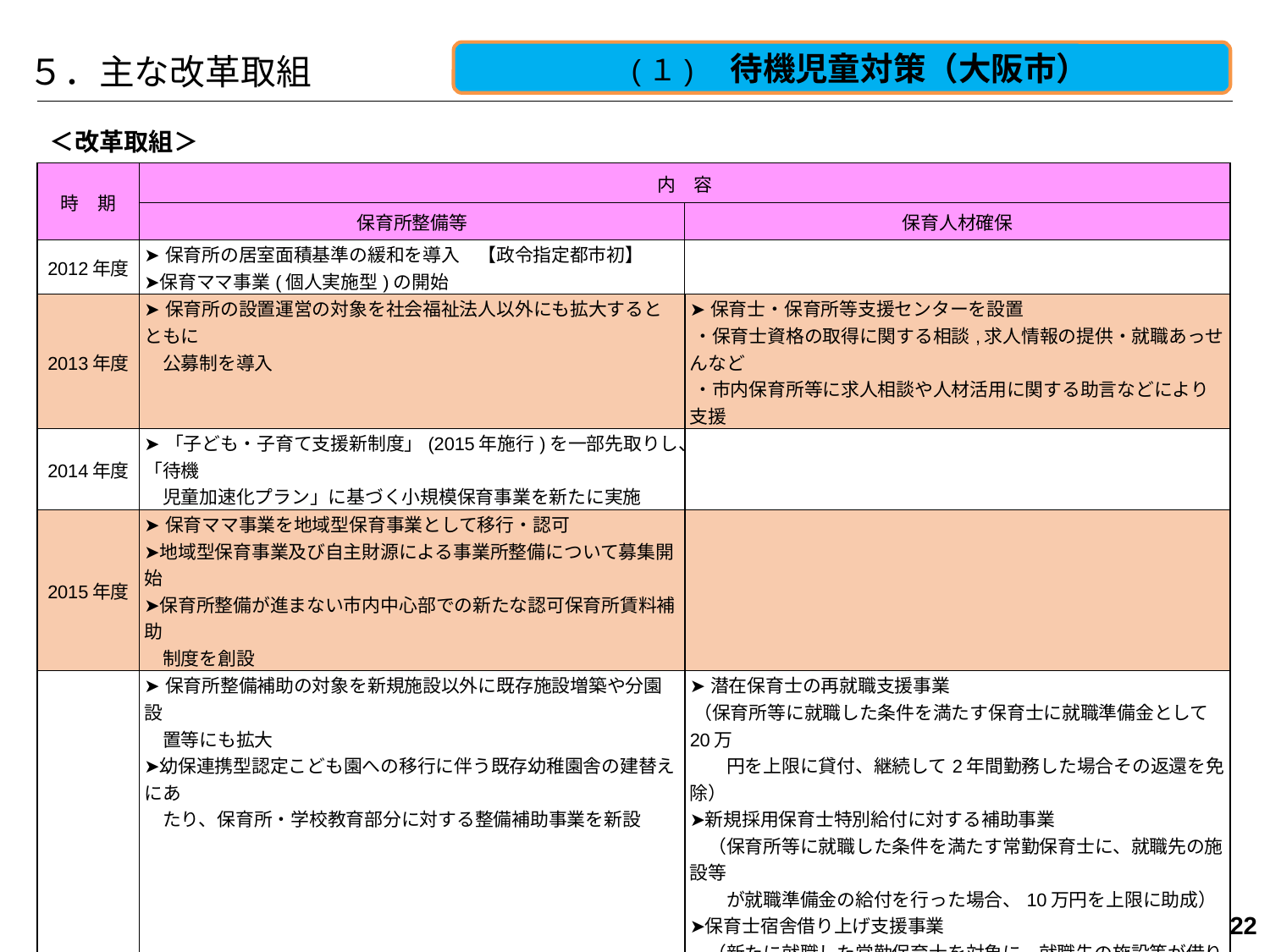

(１)　待機児童対策（大阪市）
５．主な改革取組
＜改革取組＞
| 時　期 | 内　容 |  |
| --- | --- | --- |
|  | 保育所整備等 | 保育人材確保 |
| 2012年度 | ➤保育所の居室面積基準の緩和を導入　【政令指定都市初】 ➤保育ママ事業(個人実施型)の開始 |  |
| 2013年度 | ➤保育所の設置運営の対象を社会福祉法人以外にも拡大するとともに 　公募制を導入 | ➤保育士・保育所等支援センターを設置 ・保育士資格の取得に関する相談,求人情報の提供・就職あっせんなど ・市内保育所等に求人相談や人材活用に関する助言などにより支援 |
| 2014年度 | ➤「子ども・子育て支援新制度」(2015年施行)を一部先取りし、「待機 　児童加速化プラン」に基づく小規模保育事業を新たに実施 |  |
| 2015年度 | ➤保育ママ事業を地域型保育事業として移行・認可 ➤地域型保育事業及び自主財源による事業所整備について募集開始 ➤保育所整備が進まない市内中心部での新たな認可保育所賃料補助　 　制度を創設 |  |
| 2016年度 | ➤保育所整備補助の対象を新規施設以外に既存施設増築や分園設 　置等にも拡大 ➤幼保連携型認定こども園への移行に伴う既存幼稚園舎の建替えにあ 　たり、保育所・学校教育部分に対する整備補助事業を新設 | ➤潜在保育士の再就職支援事業 （保育所等に就職した条件を満たす保育士に就職準備金として20万 　　円を上限に貸付、継続して2年間勤務した場合その返還を免除） ➤新規採用保育士特別給付に対する補助事業 　（保育所等に就職した条件を満たす常勤保育士に、就職先の施設等 　　が就職準備金の給付を行った場合、10万円を上限に助成） ➤保育士宿舎借り上げ支援事業 　（新たに就職した常勤保育士を対象に、就職先の施設等が借り上げた　 　　マンション等の宿舎にかかる家賃の全額または一部を補助） ➤未就学児をもつ保育士に対する保育料一部貸付事業 　（保育士の子どもを保育所等へ預ける場合に、その保育料の2分の1 　（上限あり）を勤務開始月から1年間貸付、継続して2年間勤務した 　 場合その返還を免除） ➤保育士の子どもの保育所等への優先入所 ➤保育所等における業務効率化の推進 　（児童の登退園記録などをICTを活用して管理し、保育士の事務負担 　　を軽減） |
22